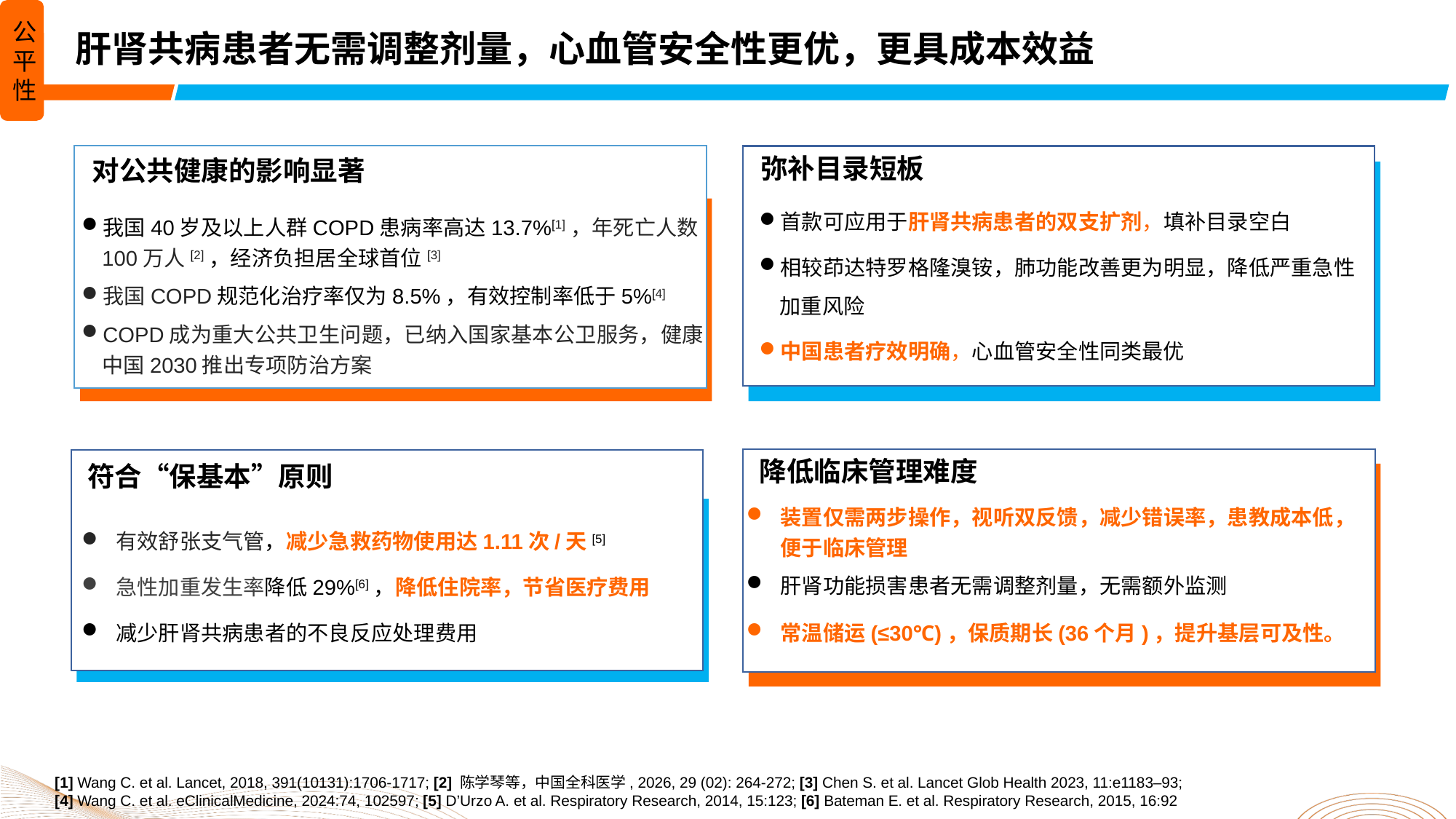

公平性
肝肾共病患者无需调整剂量，心血管安全性更优，更具成本效益

弥补目录短板
对公共健康的影响显著

首款可应用于肝肾共病患者的双支扩剂，填补目录空白
相较茚达特罗格隆溴铵，肺功能改善更为明显，降低严重急性加重风险
中国患者疗效明确，心血管安全性同类最优
我国40岁及以上人群COPD患病率高达13.7%[1]，年死亡人数100万人[2]，经济负担居全球首位[3]
我国COPD规范化治疗率仅为8.5%，有效控制率低于5%[4]
COPD成为重大公共卫生问题，已纳入国家基本公卫服务，健康中国2030推出专项防治方案
降低临床管理难度

符合“保基本”原则
装置仅需两步操作，视听双反馈，减少错误率，患教成本低，便于临床管理
肝肾功能损害患者无需调整剂量，无需额外监测
常温储运(≤30℃)，保质期长(36个月)，提升基层可及性。
有效舒张支气管，减少急救药物使用达1.11次/天[5]
急性加重发生率降低29%[6]，降低住院率，节省医疗费用
减少肝肾共病患者的不良反应处理费用
[1] Wang C. et al. Lancet, 2018, 391(10131):1706-1717; [2] 陈学琴等，中国全科医学, 2026, 29 (02): 264-272; [3] Chen S. et al. Lancet Glob Health 2023, 11:e1183–93;
[4] Wang C. et al. eClinicalMedicine, 2024:74, 102597; [5] D’Urzo A. et al. Respiratory Research, 2014, 15:123; [6] Bateman E. et al. Respiratory Research, 2015, 16:92